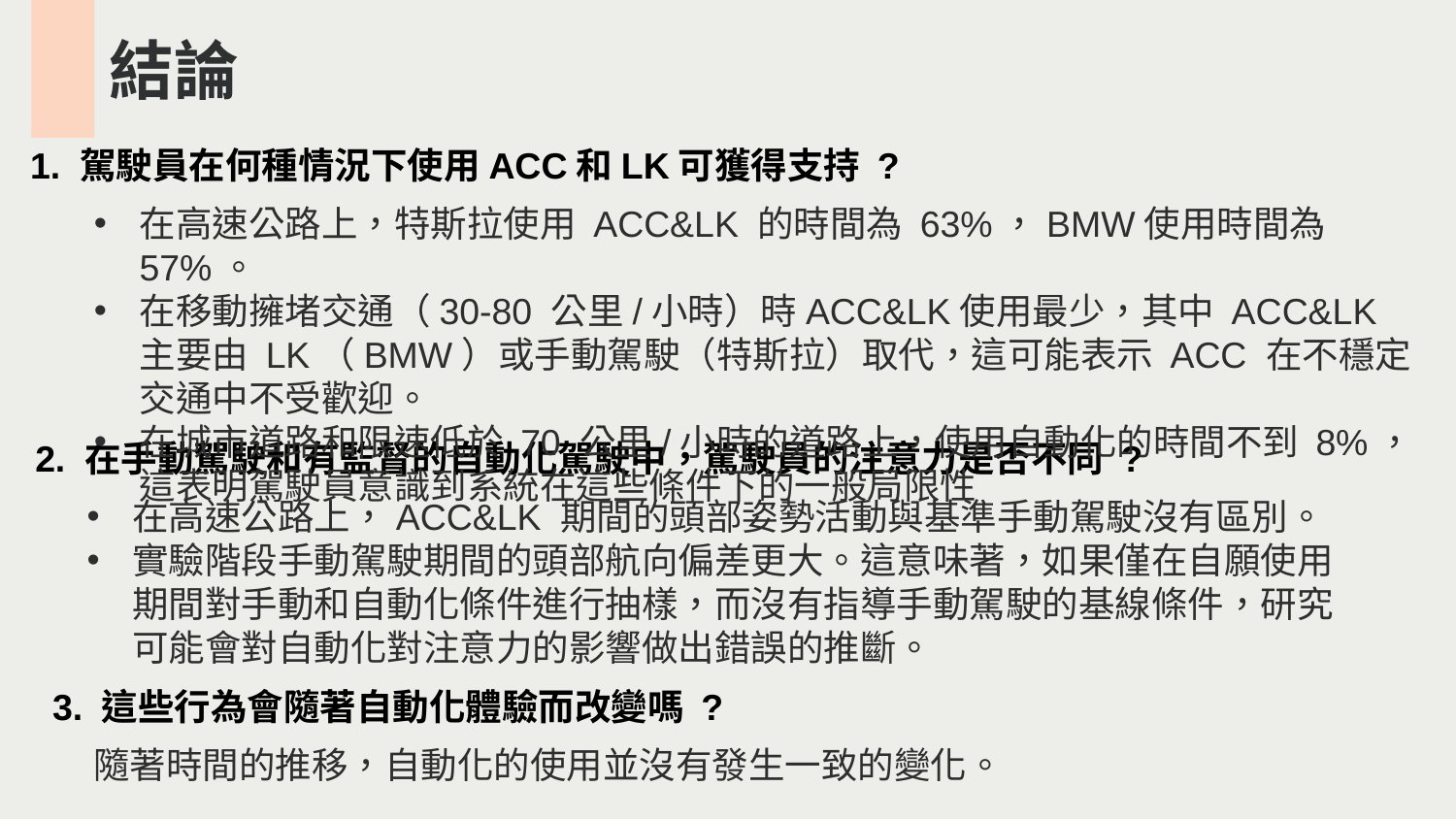

結論
1. 駕駛員在何種情況下使用ACC和LK可獲得支持 ?
在高速公路上，特斯拉使用 ACC&LK 的時間為 63%，BMW使用時間為 57%。
在移動擁堵交通（30-80 公里/小時）時ACC&LK使用最少，其中 ACC&LK 主要由 LK（BMW）或手動駕駛（特斯拉）取代，這可能表示 ACC 在不穩定交通中不受歡迎。
在城市道路和限速低於 70 公里/小時的道路上，使用自動化的時間不到 8%，這表明駕駛員意識到系統在這些條件下的一般局限性
2. 在手動駕駛和有監督的自動化駕駛中，駕駛員的注意力是否不同 ?
在高速公路上，ACC&LK 期間的頭部姿勢活動與基準手動駕駛沒有區別。
實驗階段手動駕駛期間的頭部航向偏差更大。這意味著，如果僅在自願使用期間對手動和自動化條件進行抽樣，而沒有指導手動駕駛的基線條件，研究可能會對自動化對注意力的影響做出錯誤的推斷。
3. 這些行為會隨著自動化體驗而改變嗎 ?
隨著時間的推移，自動化的使用並沒有發生一致的變化。